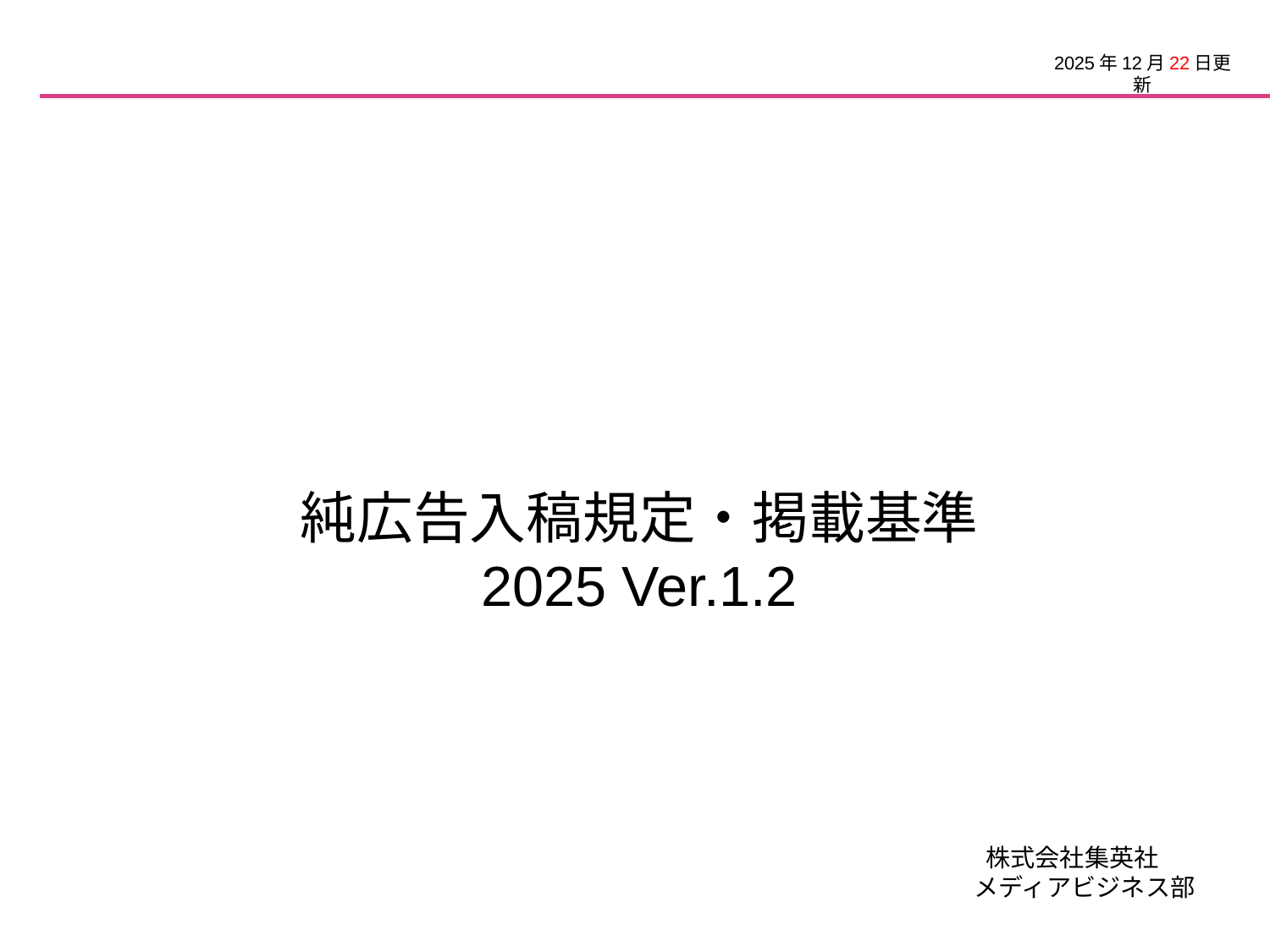

2025年12月22日更新

純広告入稿規定・掲載基準
2025 Ver.1.2
株式会社集英社
メディアビジネス部